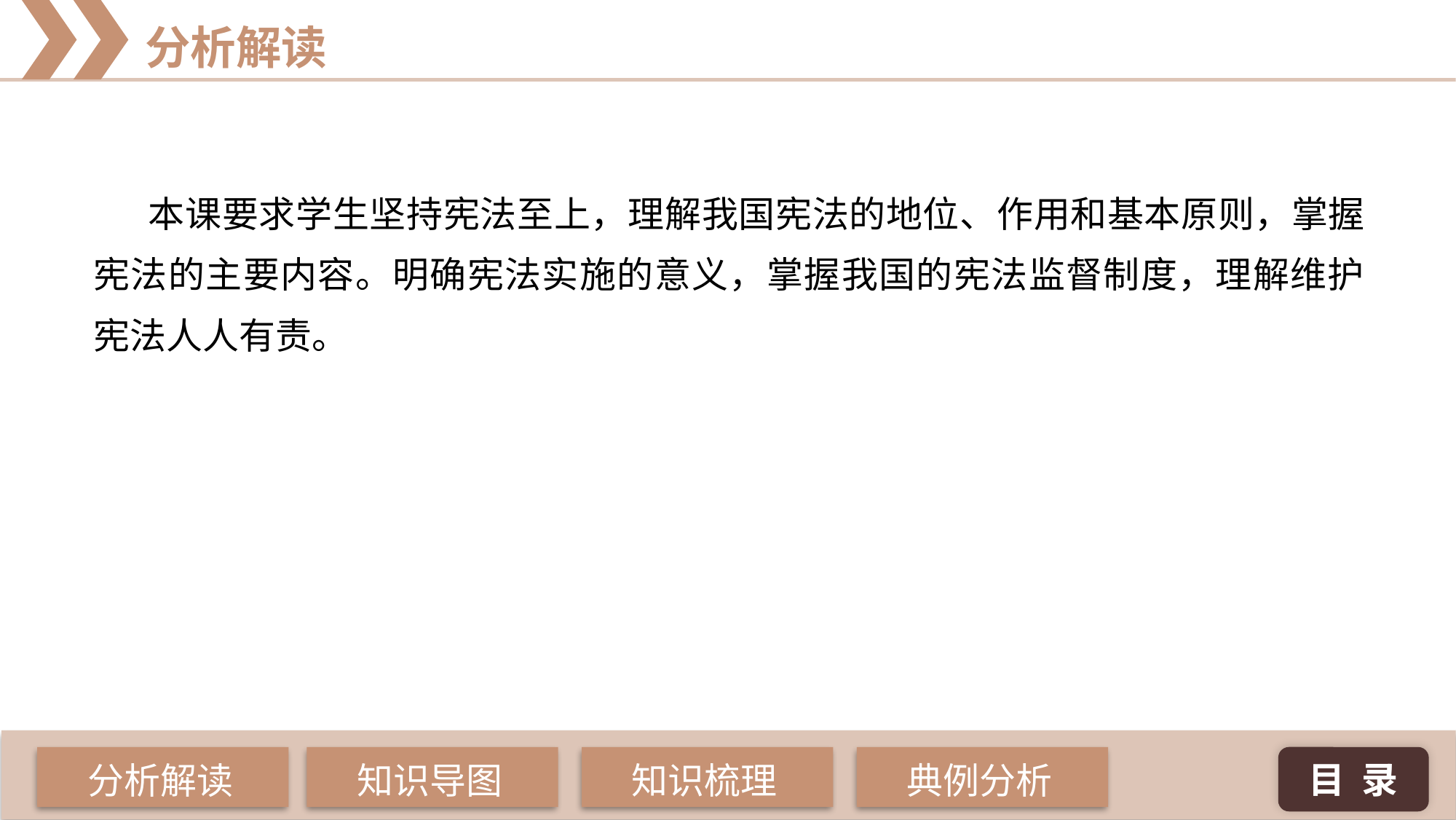

本课要求学生坚持宪法至上，理解我国宪法的地位、作用和基本原则，掌握宪法的主要内容。明确宪法实施的意义，掌握我国的宪法监督制度，理解维护宪法人人有责。